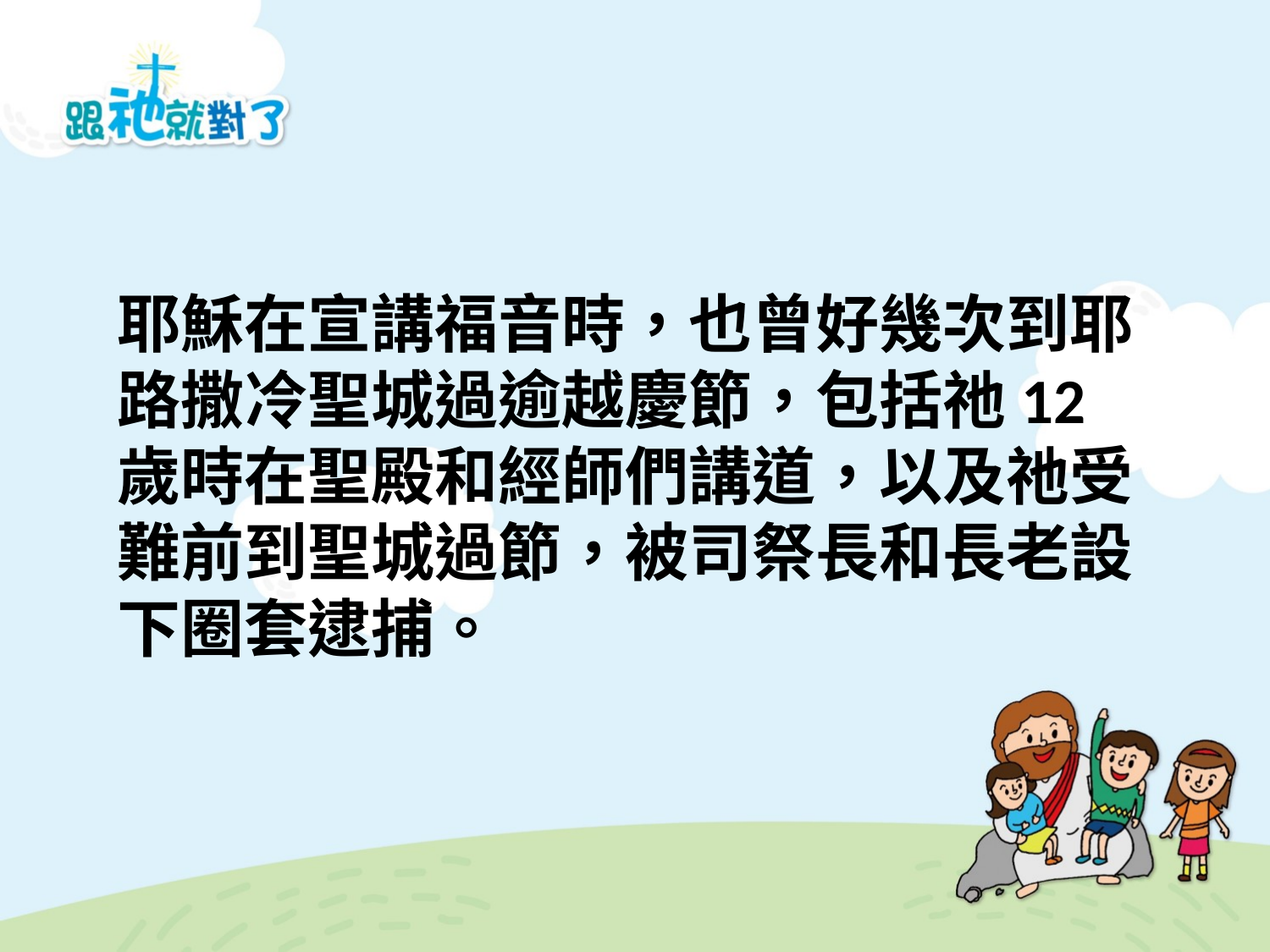

耶穌在宣講福音時，也曾好幾次到耶路撒冷聖城過逾越慶節，包括祂12歲時在聖殿和經師們講道，以及祂受難前到聖城過節，被司祭長和長老設下圈套逮捕。